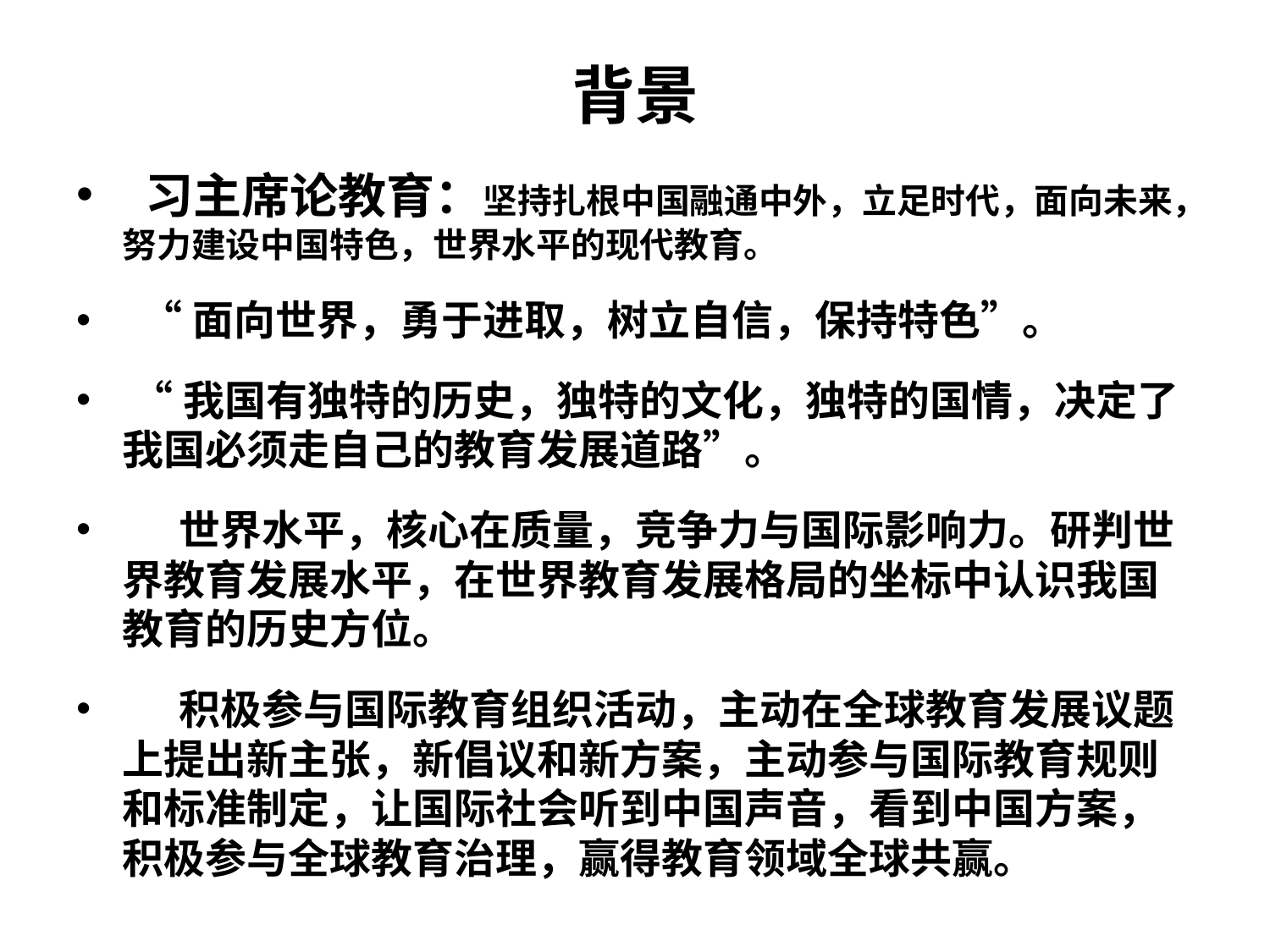

# 背景
 习主席论教育：坚持扎根中国融通中外，立足时代，面向未来，努力建设中国特色，世界水平的现代教育。

  “面向世界，勇于进取，树立自信，保持特色”。

 “我国有独特的历史，独特的文化，独特的国情，决定了我国必须走自己的教育发展道路”。

     世界水平，核心在质量，竞争力与国际影响力。研判世界教育发展水平，在世界教育发展格局的坐标中认识我国教育的历史方位。

     积极参与国际教育组织活动，主动在全球教育发展议题上提出新主张，新倡议和新方案，主动参与国际教育规则和标准制定，让国际社会听到中国声音，看到中国方案，积极参与全球教育治理，赢得教育领域全球共赢。